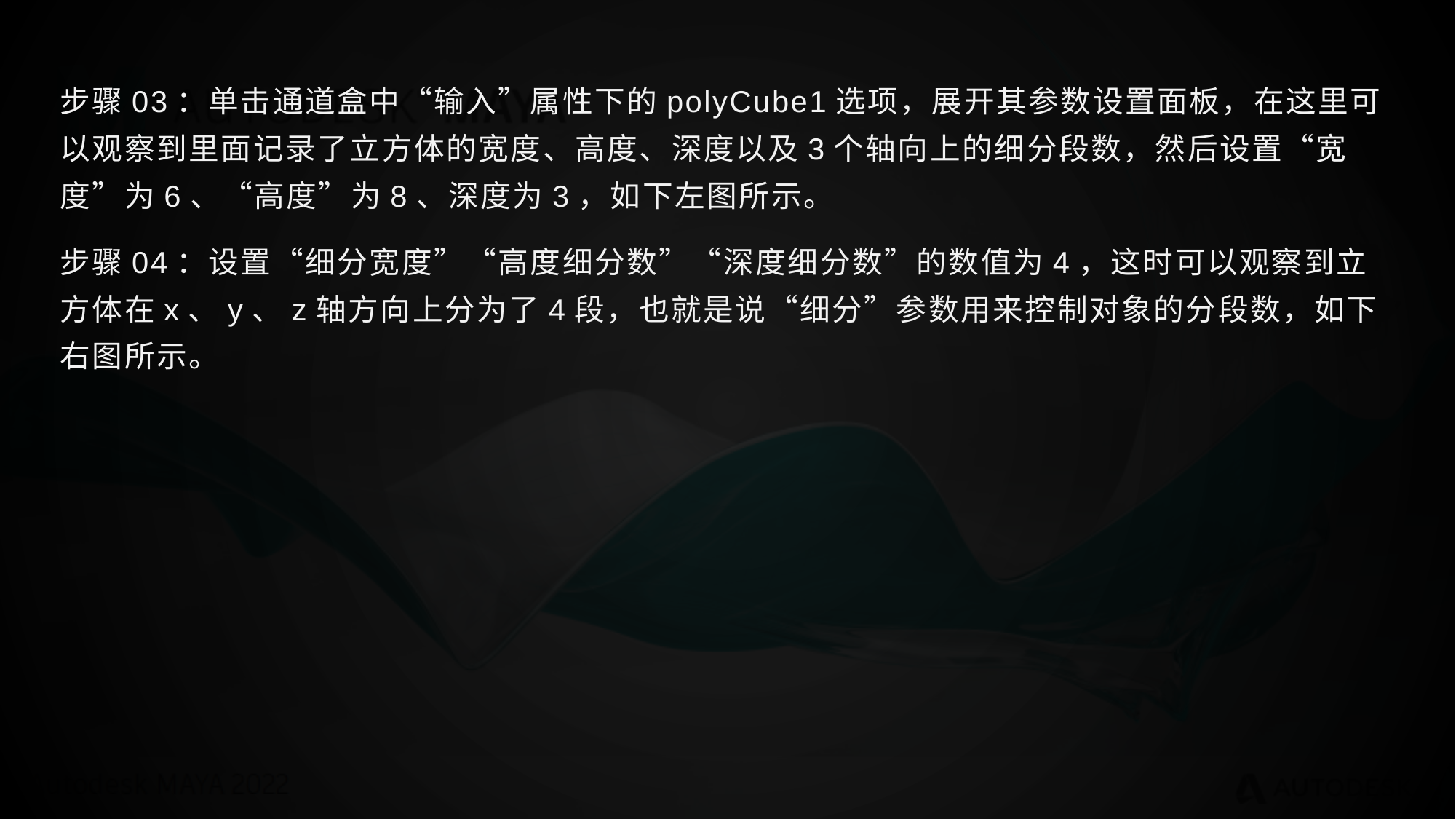

步骤03：单击通道盒中“输入”属性下的polyCube1选项，展开其参数设置面板，在这里可以观察到里面记录了立方体的宽度、高度、深度以及3个轴向上的细分段数，然后设置“宽度”为6、“高度”为8、深度为3，如下左图所示。
步骤04：设置“细分宽度”“高度细分数”“深度细分数”的数值为4，这时可以观察到立方体在x、y、z轴方向上分为了4段，也就是说“细分”参数用来控制对象的分段数，如下右图所示。